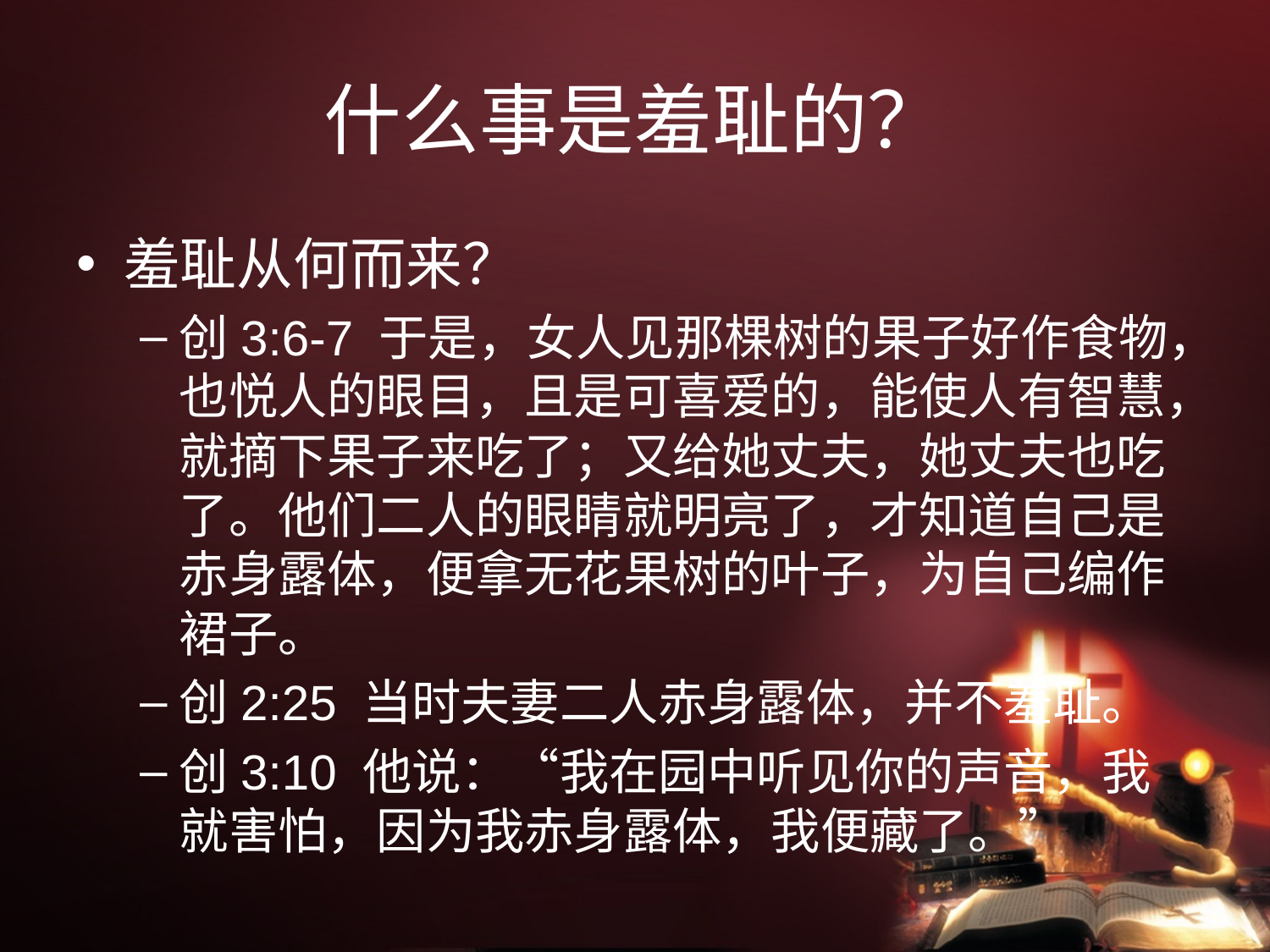

# 什么事是羞耻的？
羞耻从何而来？
创3:6-7 于是，女人见那棵树的果子好作食物，也悦人的眼目，且是可喜爱的，能使人有智慧，就摘下果子来吃了；又给她丈夫，她丈夫也吃了。他们二人的眼睛就明亮了，才知道自己是赤身露体，便拿无花果树的叶子，为自己编作裙子。
创2:25 当时夫妻二人赤身露体，并不羞耻。
创3:10 他说：“我在园中听见你的声音，我就害怕，因为我赤身露体，我便藏了。”